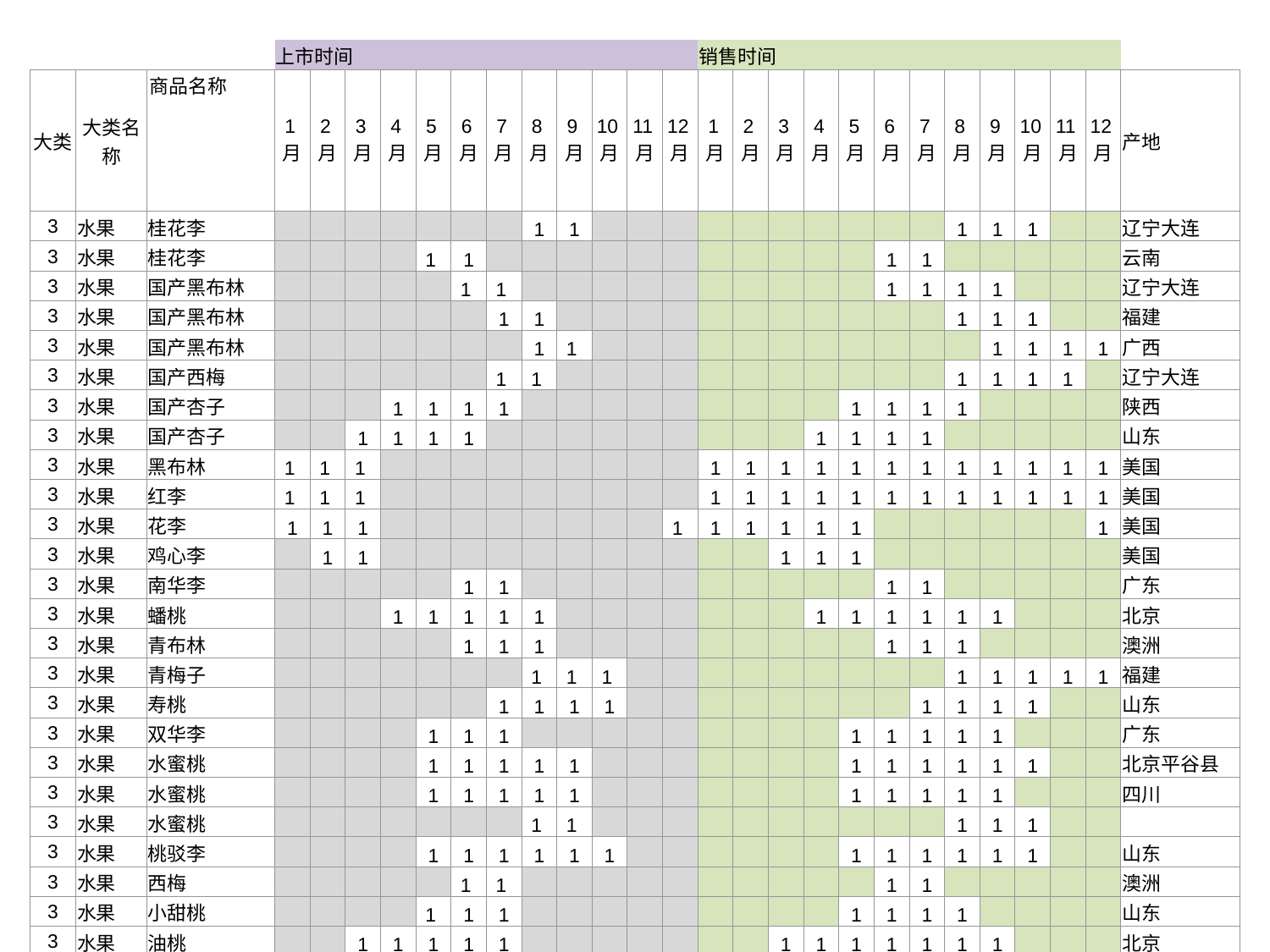

|  |  |  | 上市时间 |  |  |  |  |  |  |  |  |  |  |  | 销售时间 |  |  |  |  |  |  |  |  |  |  |  |  |
| --- | --- | --- | --- | --- | --- | --- | --- | --- | --- | --- | --- | --- | --- | --- | --- | --- | --- | --- | --- | --- | --- | --- | --- | --- | --- | --- | --- |
| 大类 | 大类名称 | 商品名称 | 1月 | 2月 | 3月 | 4月 | 5月 | 6月 | 7月 | 8月 | 9月 | 10月 | 11月 | 12月 | 1月 | 2月 | 3月 | 4月 | 5月 | 6月 | 7月 | 8月 | 9月 | 10月 | 11月 | 12月 | 产地 |
| 3 | 水果 | 桂花李 |  |  |  |  |  |  |  | 1 | 1 |  |  |  |  |  |  |  |  |  |  | 1 | 1 | 1 |  |  | 辽宁大连 |
| 3 | 水果 | 桂花李 |  |  |  |  | 1 | 1 |  |  |  |  |  |  |  |  |  |  |  | 1 | 1 |  |  |  |  |  | 云南 |
| 3 | 水果 | 国产黑布林 |  |  |  |  |  | 1 | 1 |  |  |  |  |  |  |  |  |  |  | 1 | 1 | 1 | 1 |  |  |  | 辽宁大连 |
| 3 | 水果 | 国产黑布林 |  |  |  |  |  |  | 1 | 1 |  |  |  |  |  |  |  |  |  |  |  | 1 | 1 | 1 |  |  | 福建 |
| 3 | 水果 | 国产黑布林 |  |  |  |  |  |  |  | 1 | 1 |  |  |  |  |  |  |  |  |  |  |  | 1 | 1 | 1 | 1 | 广西 |
| 3 | 水果 | 国产西梅 |  |  |  |  |  |  | 1 | 1 |  |  |  |  |  |  |  |  |  |  |  | 1 | 1 | 1 | 1 |  | 辽宁大连 |
| 3 | 水果 | 国产杏子 |  |  |  | 1 | 1 | 1 | 1 |  |  |  |  |  |  |  |  |  | 1 | 1 | 1 | 1 |  |  |  |  | 陕西 |
| 3 | 水果 | 国产杏子 |  |  | 1 | 1 | 1 | 1 |  |  |  |  |  |  |  |  |  | 1 | 1 | 1 | 1 |  |  |  |  |  | 山东 |
| 3 | 水果 | 黑布林 | 1 | 1 | 1 |  |  |  |  |  |  |  |  |  | 1 | 1 | 1 | 1 | 1 | 1 | 1 | 1 | 1 | 1 | 1 | 1 | 美国 |
| 3 | 水果 | 红李 | 1 | 1 | 1 |  |  |  |  |  |  |  |  |  | 1 | 1 | 1 | 1 | 1 | 1 | 1 | 1 | 1 | 1 | 1 | 1 | 美国 |
| 3 | 水果 | 花李 | 1 | 1 | 1 |  |  |  |  |  |  |  |  | 1 | 1 | 1 | 1 | 1 | 1 |  |  |  |  |  |  | 1 | 美国 |
| 3 | 水果 | 鸡心李 |  | 1 | 1 |  |  |  |  |  |  |  |  |  |  |  | 1 | 1 | 1 |  |  |  |  |  |  |  | 美国 |
| 3 | 水果 | 南华李 |  |  |  |  |  | 1 | 1 |  |  |  |  |  |  |  |  |  |  | 1 | 1 |  |  |  |  |  | 广东 |
| 3 | 水果 | 蟠桃 |  |  |  | 1 | 1 | 1 | 1 | 1 |  |  |  |  |  |  |  | 1 | 1 | 1 | 1 | 1 | 1 |  |  |  | 北京 |
| 3 | 水果 | 青布林 |  |  |  |  |  | 1 | 1 | 1 |  |  |  |  |  |  |  |  |  | 1 | 1 | 1 |  |  |  |  | 澳洲 |
| 3 | 水果 | 青梅子 |  |  |  |  |  |  |  | 1 | 1 | 1 |  |  |  |  |  |  |  |  |  | 1 | 1 | 1 | 1 | 1 | 福建 |
| 3 | 水果 | 寿桃 |  |  |  |  |  |  | 1 | 1 | 1 | 1 |  |  |  |  |  |  |  |  | 1 | 1 | 1 | 1 |  |  | 山东 |
| 3 | 水果 | 双华李 |  |  |  |  | 1 | 1 | 1 |  |  |  |  |  |  |  |  |  | 1 | 1 | 1 | 1 | 1 |  |  |  | 广东 |
| 3 | 水果 | 水蜜桃 |  |  |  |  | 1 | 1 | 1 | 1 | 1 |  |  |  |  |  |  |  | 1 | 1 | 1 | 1 | 1 | 1 |  |  | 北京平谷县 |
| 3 | 水果 | 水蜜桃 |  |  |  |  | 1 | 1 | 1 | 1 | 1 |  |  |  |  |  |  |  | 1 | 1 | 1 | 1 | 1 |  |  |  | 四川 |
| 3 | 水果 | 水蜜桃 |  |  |  |  |  |  |  | 1 | 1 |  |  |  |  |  |  |  |  |  |  | 1 | 1 | 1 |  |  |  |
| 3 | 水果 | 桃驳李 |  |  |  |  | 1 | 1 | 1 | 1 | 1 | 1 |  |  |  |  |  |  | 1 | 1 | 1 | 1 | 1 | 1 |  |  | 山东 |
| 3 | 水果 | 西梅 |  |  |  |  |  | 1 | 1 |  |  |  |  |  |  |  |  |  |  | 1 | 1 |  |  |  |  |  | 澳洲 |
| 3 | 水果 | 小甜桃 |  |  |  |  | 1 | 1 | 1 |  |  |  |  |  |  |  |  |  | 1 | 1 | 1 | 1 |  |  |  |  | 山东 |
| 3 | 水果 | 油桃 |  |  | 1 | 1 | 1 | 1 | 1 |  |  |  |  |  |  |  | 1 | 1 | 1 | 1 | 1 | 1 | 1 |  |  |  | 北京 |
| 3 | 水果 | 总统李 |  |  |  |  |  |  | 1 | 1 | 1 |  |  |  |  |  |  |  |  | 1 | 1 | 1 | 1 | 1 |  |  | 辽宁 |